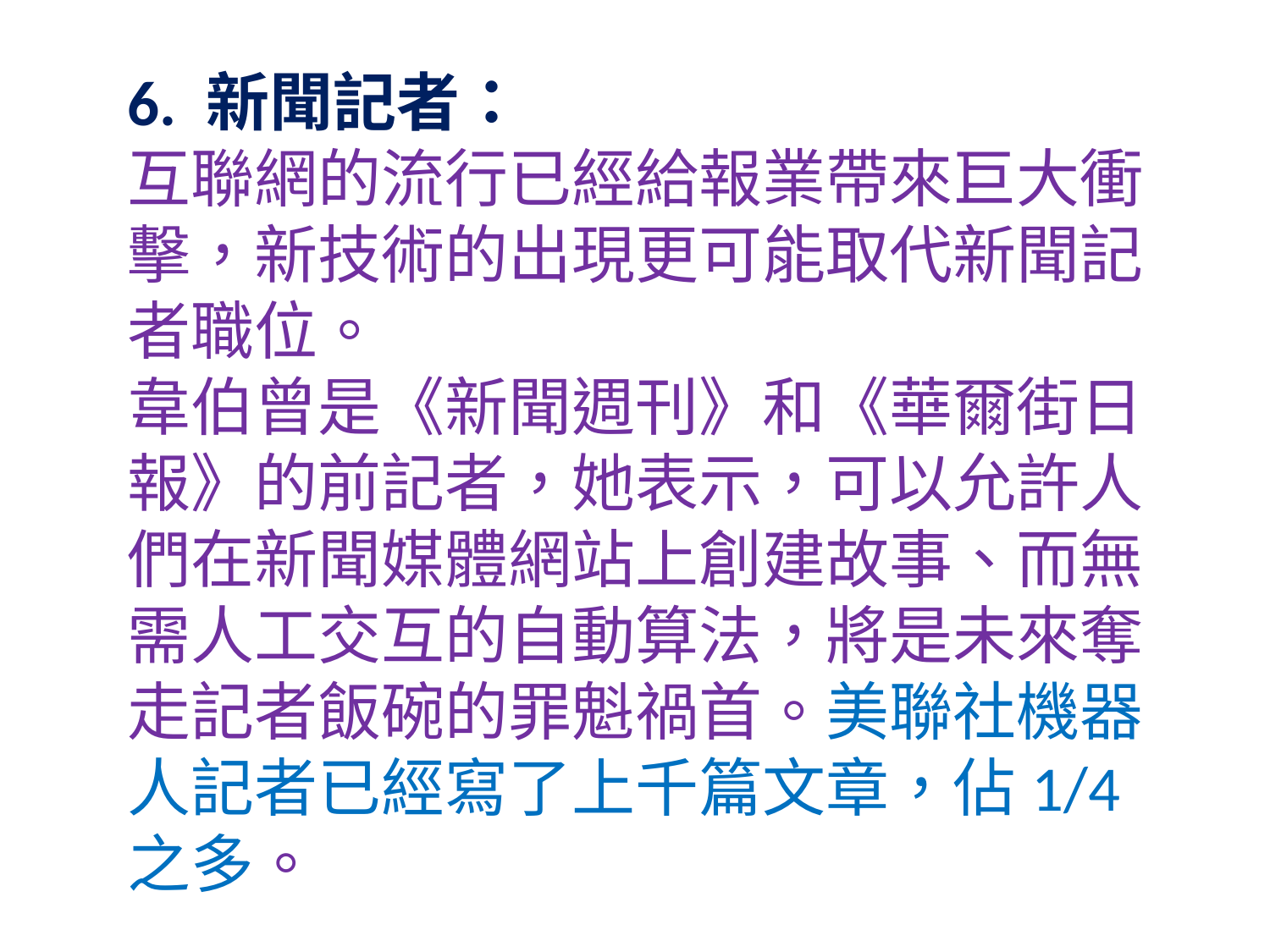

6. 新聞記者：
互聯網的流行已經給報業帶來巨大衝擊，新技術的出現更可能取代新聞記者職位。
韋伯曾是《新聞週刊》和《華爾街日報》的前記者，她表示，可以允許人們在新聞媒體網站上創建故事、而無需人工交互的自動算法，將是未來奪走記者飯碗的罪魁禍首。美聯社機器人記者已經寫了上千篇文章，佔1/4之多。